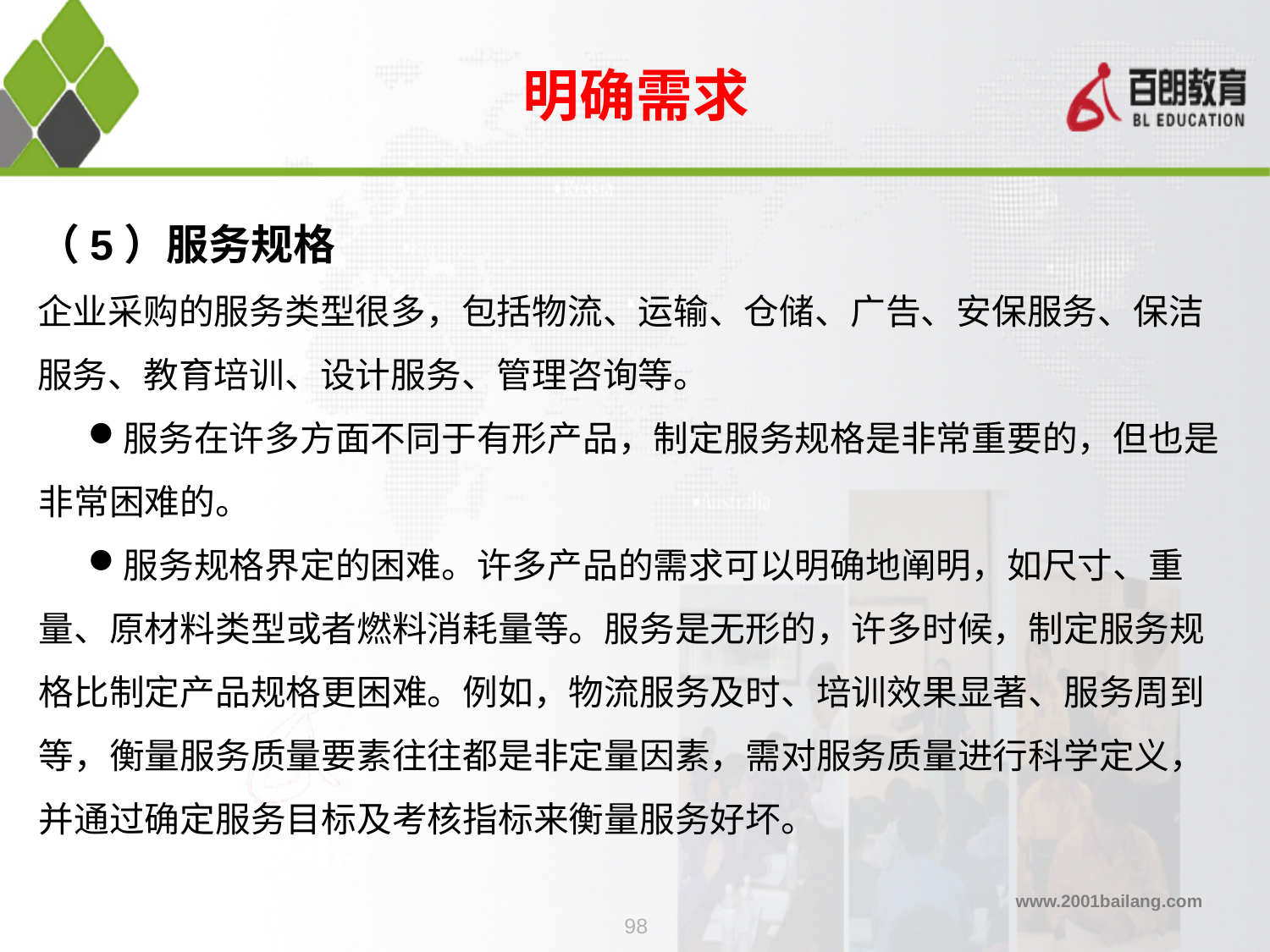

明确需求
（5）服务规格
企业采购的服务类型很多，包括物流、运输、仓储、广告、安保服务、保洁服务、教育培训、设计服务、管理咨询等。
服务在许多方面不同于有形产品，制定服务规格是非常重要的，但也是非常困难的。
服务规格界定的困难。许多产品的需求可以明确地阐明，如尺寸、重量、原材料类型或者燃料消耗量等。服务是无形的，许多时候，制定服务规格比制定产品规格更困难。例如，物流服务及时、培训效果显著、服务周到等，衡量服务质量要素往往都是非定量因素，需对服务质量进行科学定义，并通过确定服务目标及考核指标来衡量服务好坏。
98